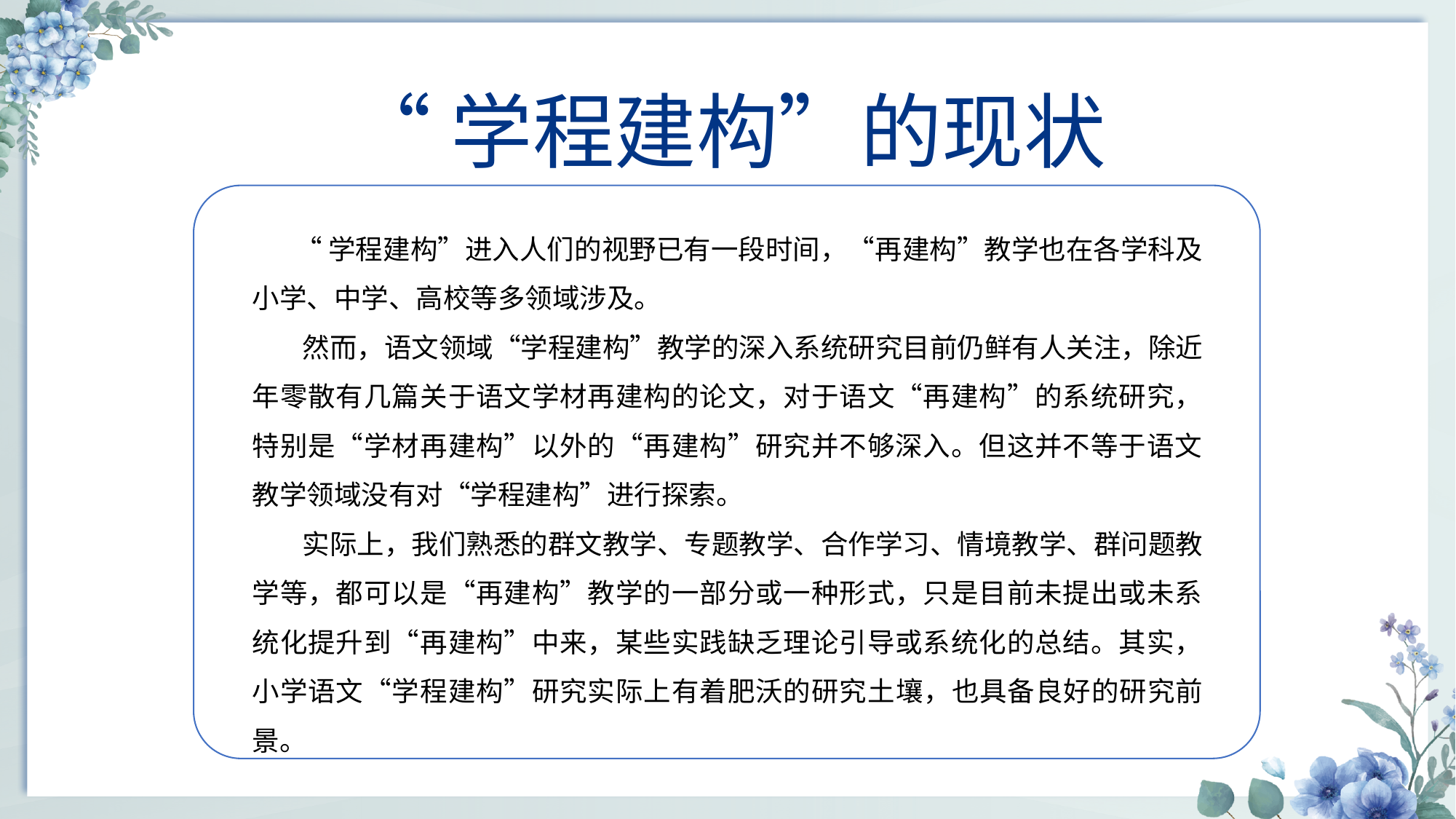

“学程建构”的现状

       “学程建构”进入人们的视野已有一段时间，“再建构”教学也在各学科及小学、中学、高校等多领域涉及。
       然而，语文领域“学程建构”教学的深入系统研究目前仍鲜有人关注，除近年零散有几篇关于语文学材再建构的论文，对于语文“再建构”的系统研究，特别是“学材再建构”以外的“再建构”研究并不够深入。但这并不等于语文教学领域没有对“学程建构”进行探索。
       实际上，我们熟悉的群文教学、专题教学、合作学习、情境教学、群问题教学等，都可以是“再建构”教学的一部分或一种形式，只是目前未提出或未系统化提升到“再建构”中来，某些实践缺乏理论引导或系统化的总结。其实，小学语文“学程建构”研究实际上有着肥沃的研究土壤，也具备良好的研究前景。